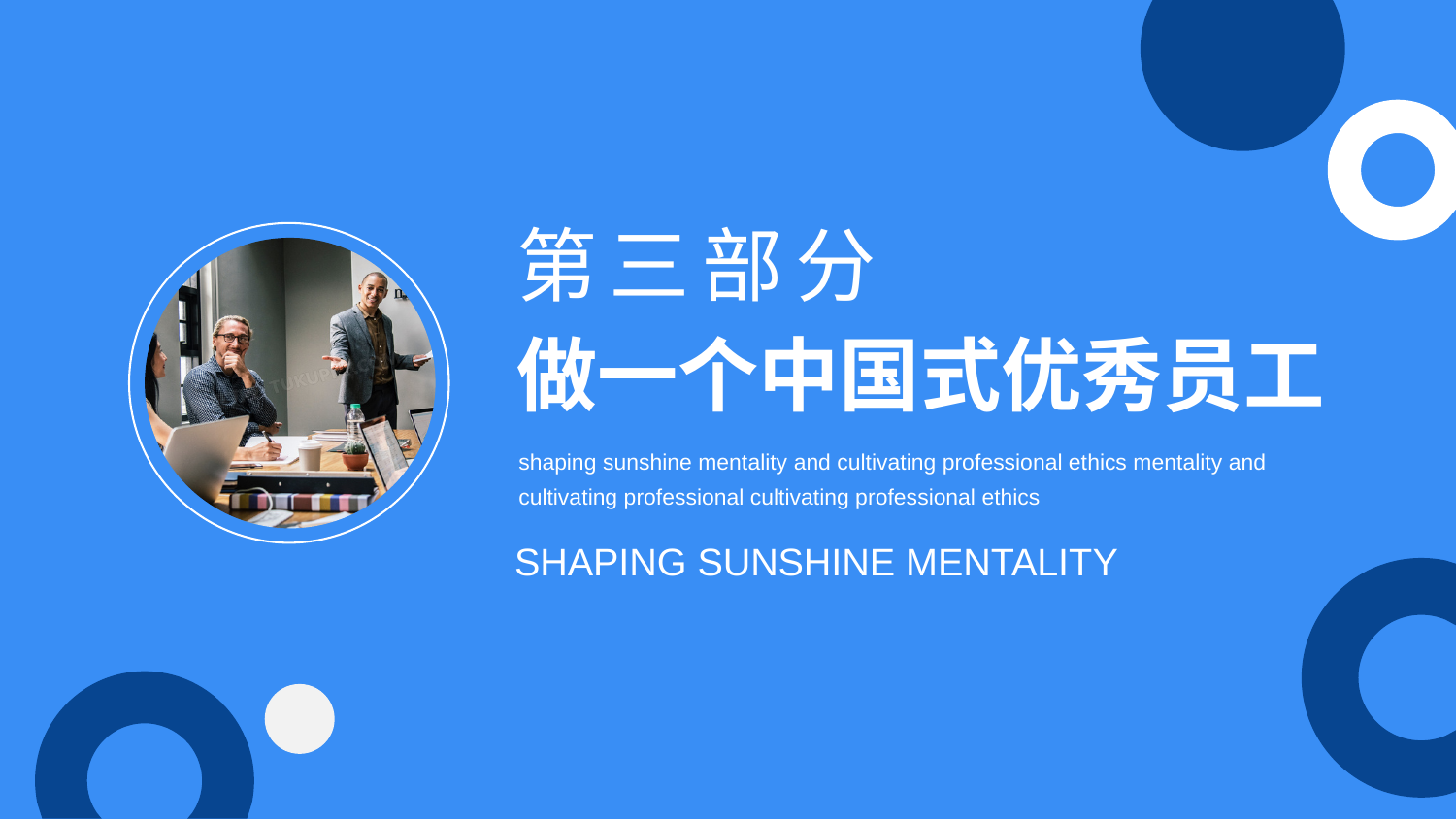

第三部分

做一个中国式优秀员工
shaping sunshine mentality and cultivating professional ethics mentality and cultivating professional cultivating professional ethics
SHAPING SUNSHINE MENTALITY